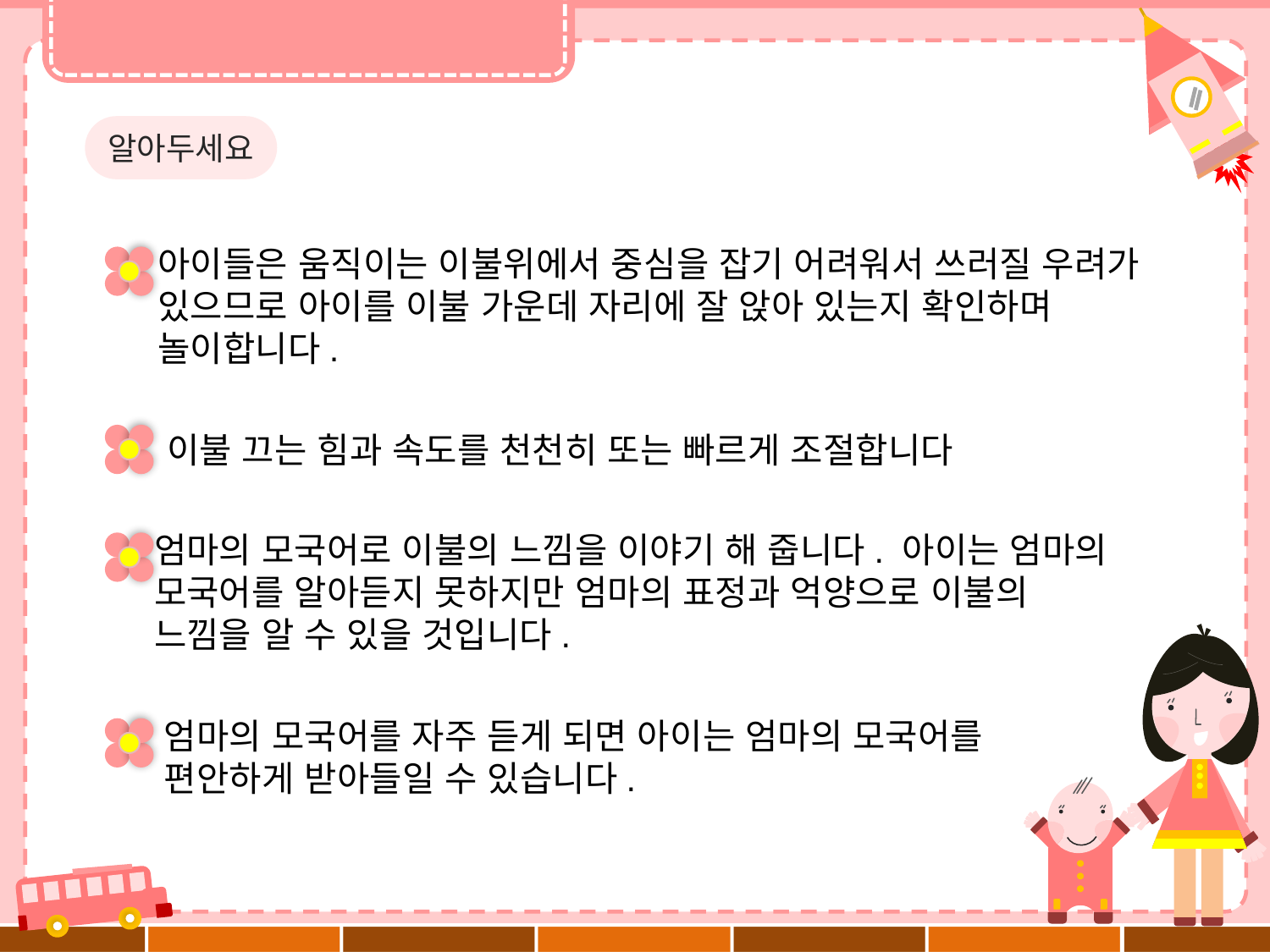

알아두세요
아이들은 움직이는 이불위에서 중심을 잡기 어려워서 쓰러질 우려가
있으므로 아이를 이불 가운데 자리에 잘 앉아 있는지 확인하며
놀이합니다.

이불 끄는 힘과 속도를 천천히 또는 빠르게 조절합니다

엄마의 모국어로 이불의 느낌을 이야기 해 줍니다. 아이는 엄마의
모국어를 알아듣지 못하지만 엄마의 표정과 억양으로 이불의
느낌을 알 수 있을 것입니다.

엄마의 모국어를 자주 듣게 되면 아이는 엄마의 모국어를
편안하게 받아들일 수 있습니다.